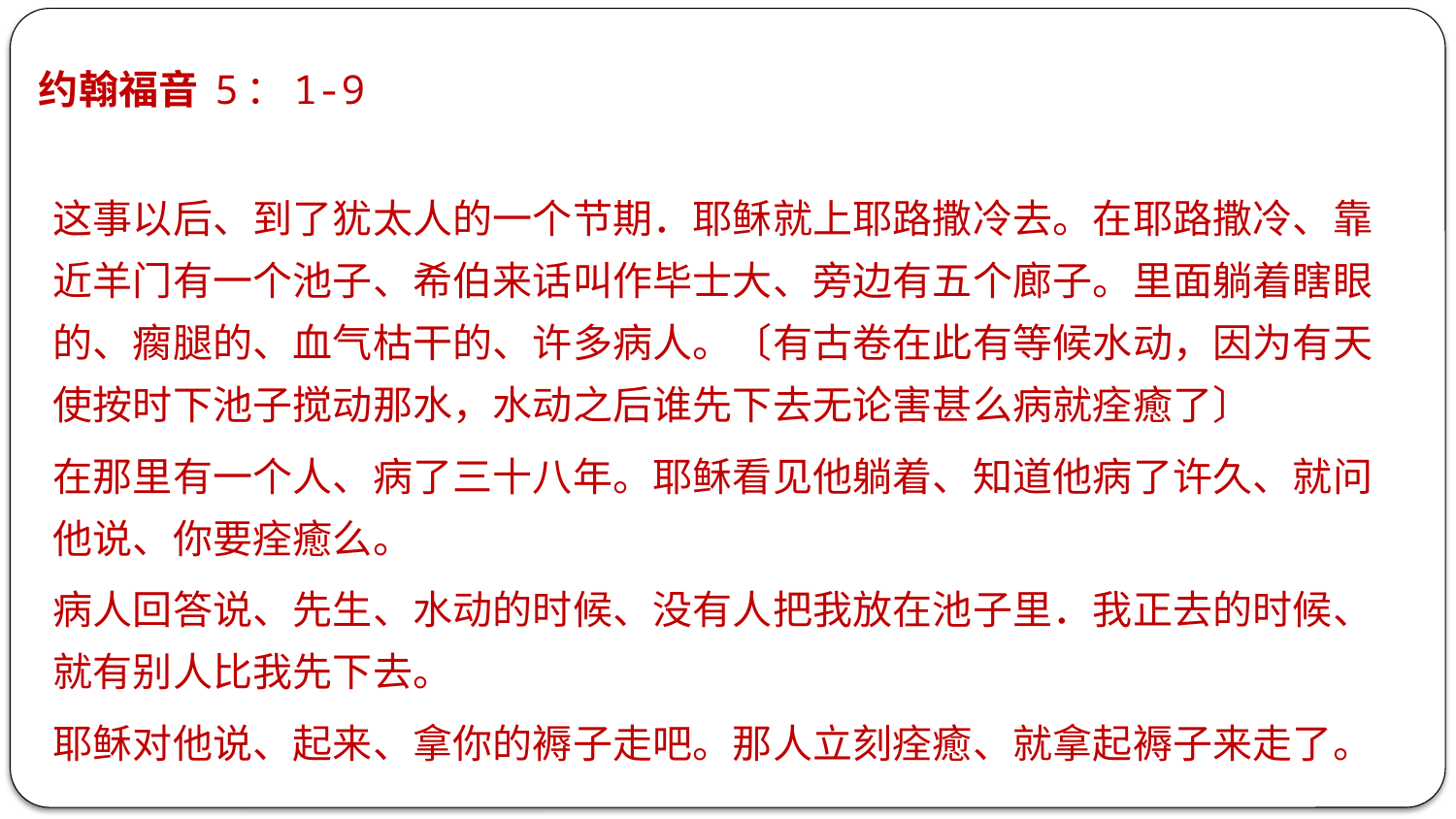

约翰福音 5：1-9

	这事以后、到了犹太人的一个节期．耶稣就上耶路撒冷去。在耶路撒冷、靠近羊门有一个池子、希伯来话叫作毕士大、旁边有五个廊子。里面躺着瞎眼的、瘸腿的、血气枯干的、许多病人。〔有古卷在此有等候水动，因为有天使按时下池子搅动那水，水动之后谁先下去无论害甚么病就痊癒了〕
	在那里有一个人、病了三十八年。耶稣看见他躺着、知道他病了许久、就问他说、你要痊癒么。
	病人回答说、先生、水动的时候、没有人把我放在池子里．我正去的时候、就有别人比我先下去。
	耶稣对他说、起来、拿你的褥子走吧。那人立刻痊癒、就拿起褥子来走了。